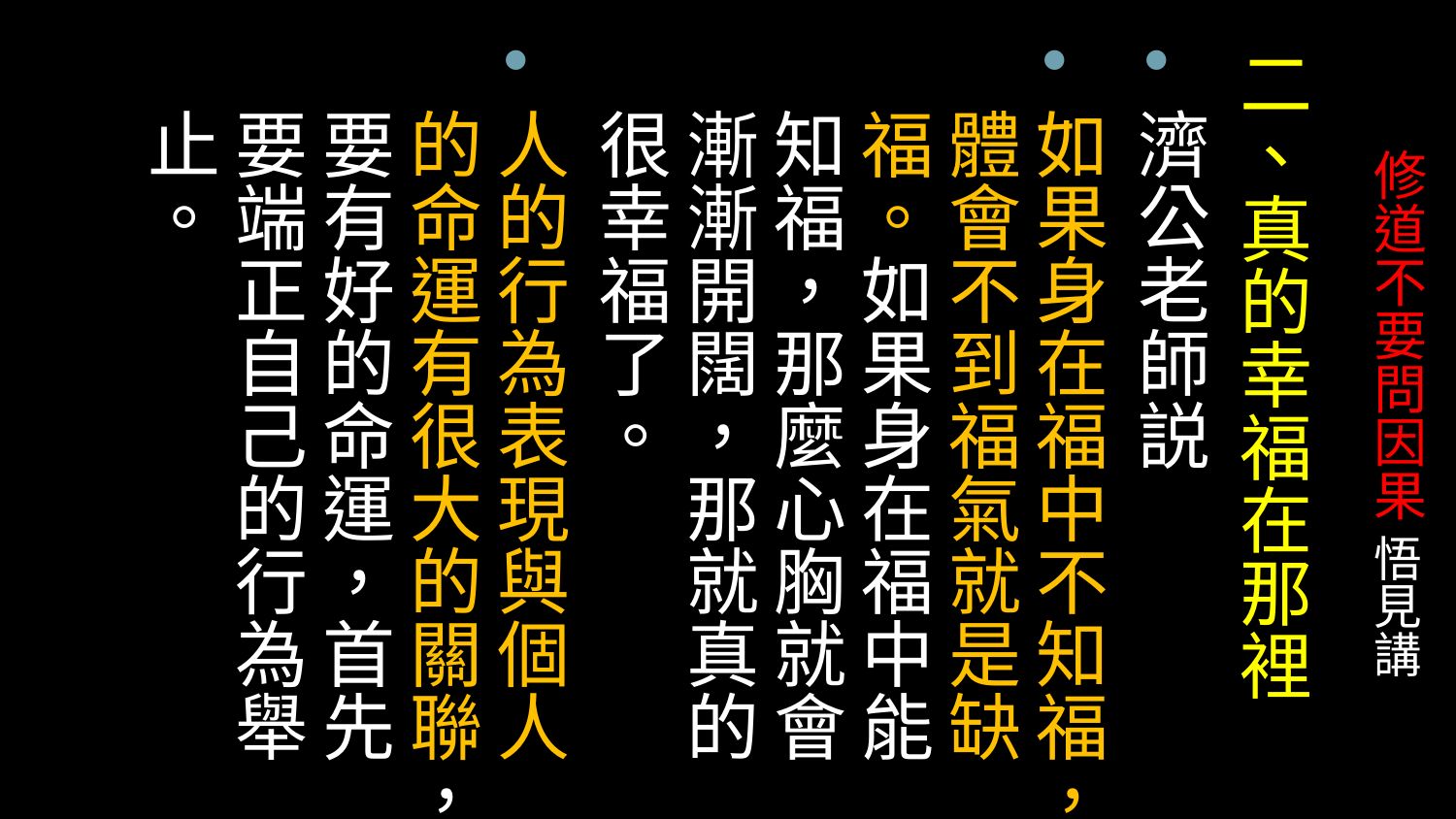

二、真的幸福在那裡
濟公老師説
如果身在福中不知福，體會不到福氣就是缺福。如果身在福中能知福，那麼心胸就會漸漸開闊，那就真的很幸福了。
人的行為表現與個人的命運有很大的關聯，要有好的命運，首先要端正自己的行為舉止。

# 修道不要問因果 悟見講